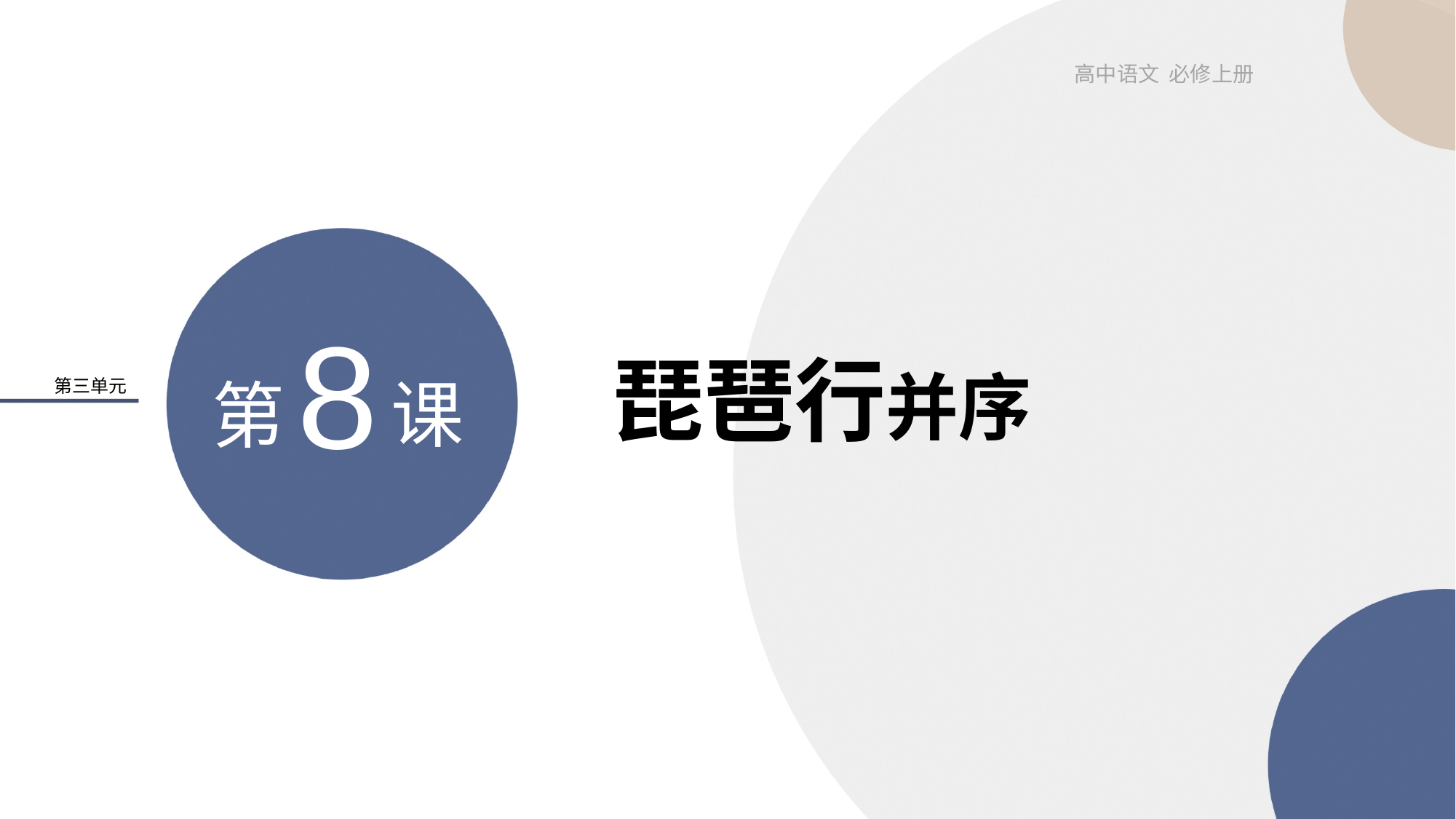

高中语文  必修上册
8
琵琶行并序
课
第
第三单元